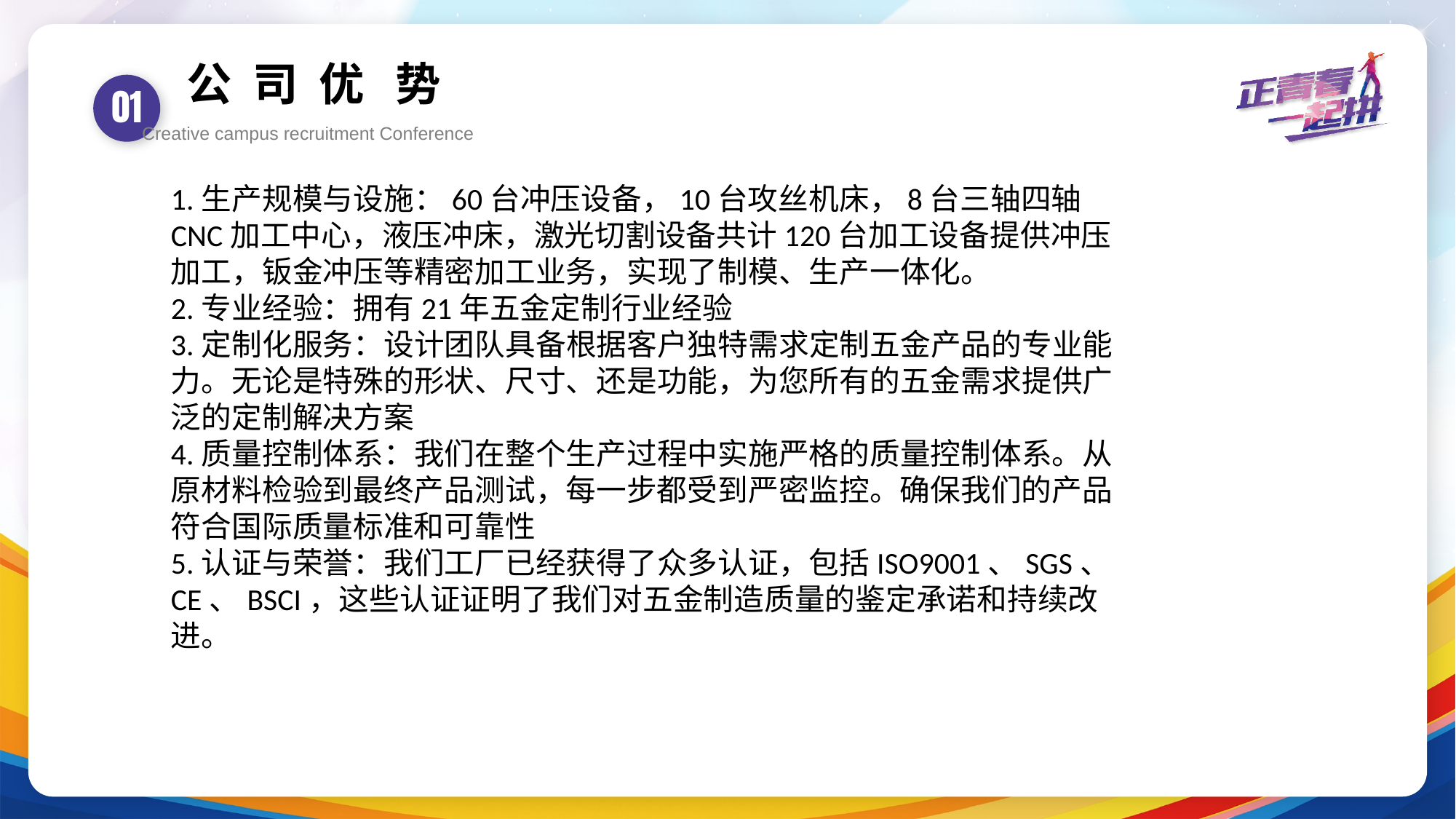

公  司  优   势
01
Creative campus recruitment Conference
1.生产规模与设施：60台冲压设备，10台攻丝机床，8台三轴四轴CNC加工中心，液压冲床，激光切割设备共计120台加工设备提供冲压加工，钣金冲压等精密加工业务，实现了制模、生产一体化。
2.专业经验：拥有21年五金定制行业经验
3.定制化服务：设计团队具备根据客户独特需求定制五金产品的专业能力。无论是特殊的形状、尺寸、还是功能，为您所有的五金需求提供广泛的定制解决方案
4.质量控制体系：我们在整个生产过程中实施严格的质量控制体系。从原材料检验到最终产品测试，每一步都受到严密监控。确保我们的产品符合国际质量标准和可靠性
5.认证与荣誉：我们工厂已经获得了众多认证，包括ISO9001、SGS、CE、BSCI，这些认证证明了我们对五金制造质量的鉴定承诺和持续改进。